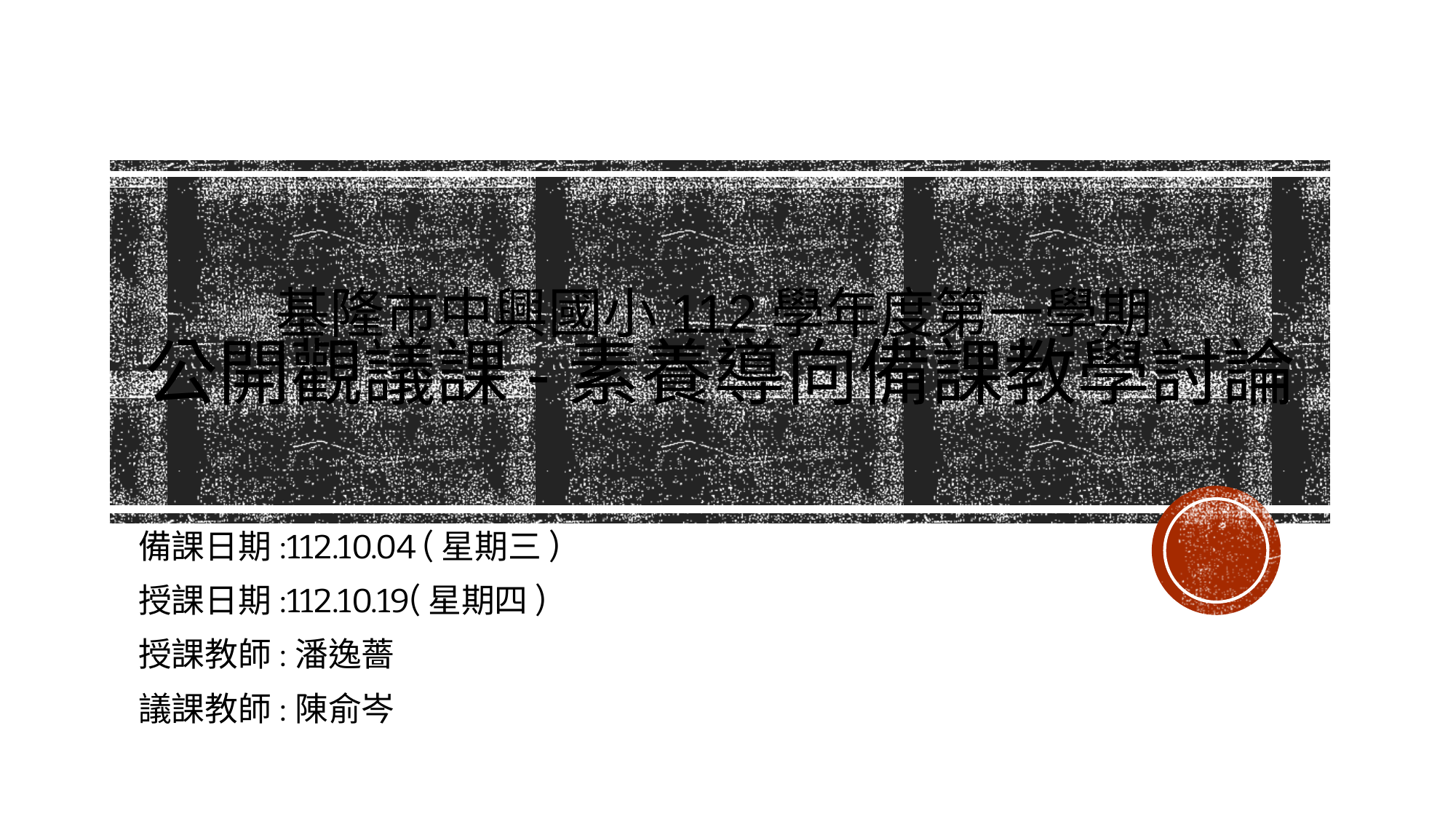

# 基隆市中興國小112學年度第一學期 公開觀議課-素養導向備課教學討論
備課日期:112.10.04 (星期三)
授課日期:112.10.19(星期四)
授課教師:潘逸薔
議課教師:陳俞岑